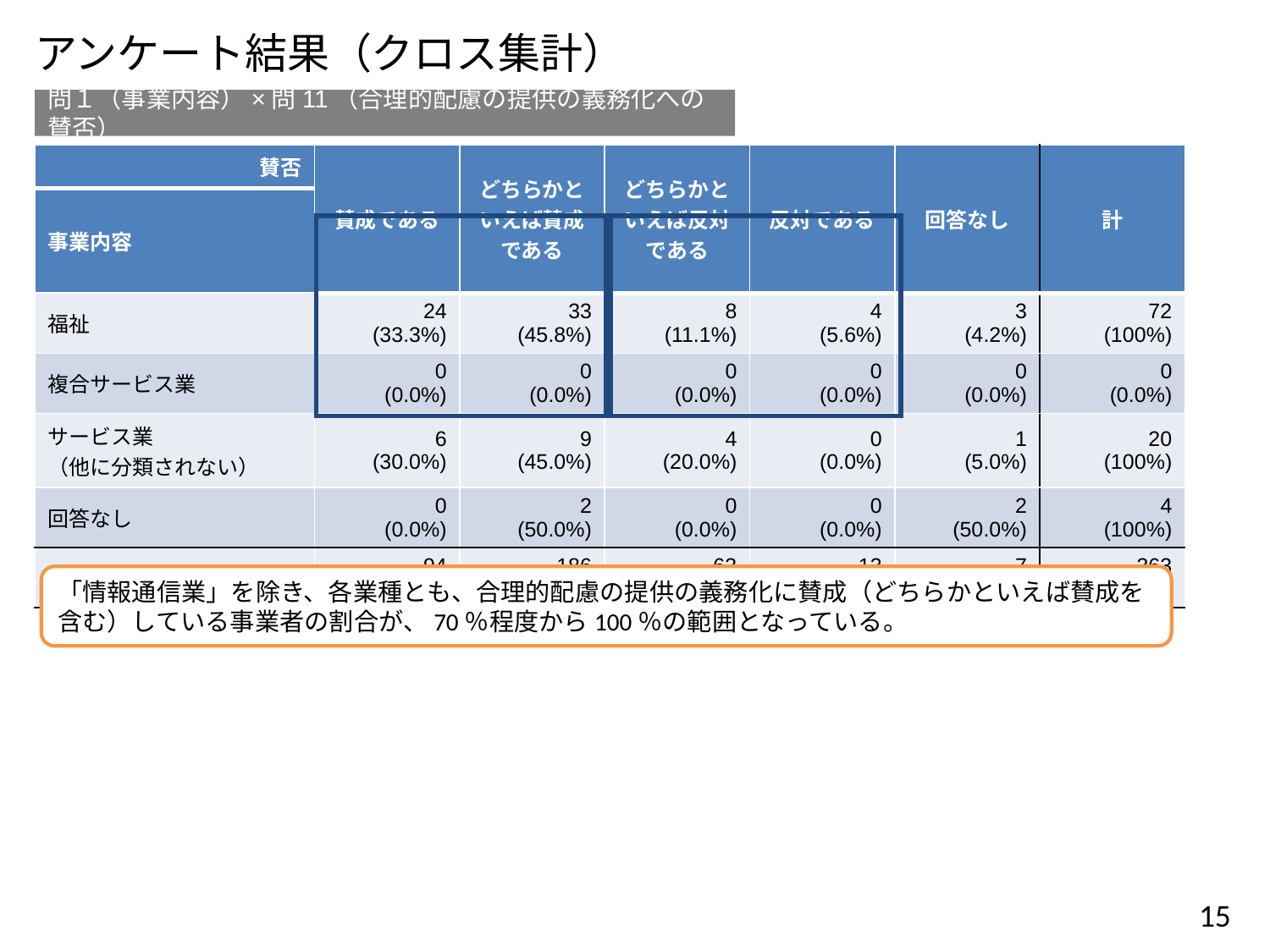

アンケート結果（クロス集計）

問１（事業内容）×問11（合理的配慮の提供の義務化への賛否）
| 賛否 | 賛成である | どちらかといえば賛成である | どちらかといえば反対である | 反対である | 回答なし | 計 |
| --- | --- | --- | --- | --- | --- | --- |
| 事業内容 |  |  |  |  |  |  |
| 福祉 | 24 (33.3%) | 33 (45.8%) | 8 (11.1%) | 4 (5.6%) | 3 (4.2%) | 72 (100%) |
| 複合サービス業 | 0 (0.0%) | 0 (0.0%) | 0 (0.0%) | 0 (0.0%) | 0 (0.0%) | 0 (0.0%) |
| サービス業 （他に分類されない） | 6 (30.0%) | 9 (45.0%) | 4 (20.0%) | 0 (0.0%) | 1 (5.0%) | 20 (100%) |
| 回答なし | 0 (0.0%) | 2 (50.0%) | 0 (0.0%) | 0 (0.0%) | 2 (50.0%) | 4 (100%) |
| 計 | 94 (25.9%) | 186 (51.2%) | 63 (17.4%) | 13 (3.6%) | 7 (1.9%) | 363 (100%) |
|  |
| --- |
|  |
| --- |
「情報通信業」を除き、各業種とも、合理的配慮の提供の義務化に賛成（どちらかといえば賛成を含む）している事業者の割合が、70％程度から100％の範囲となっている。
15